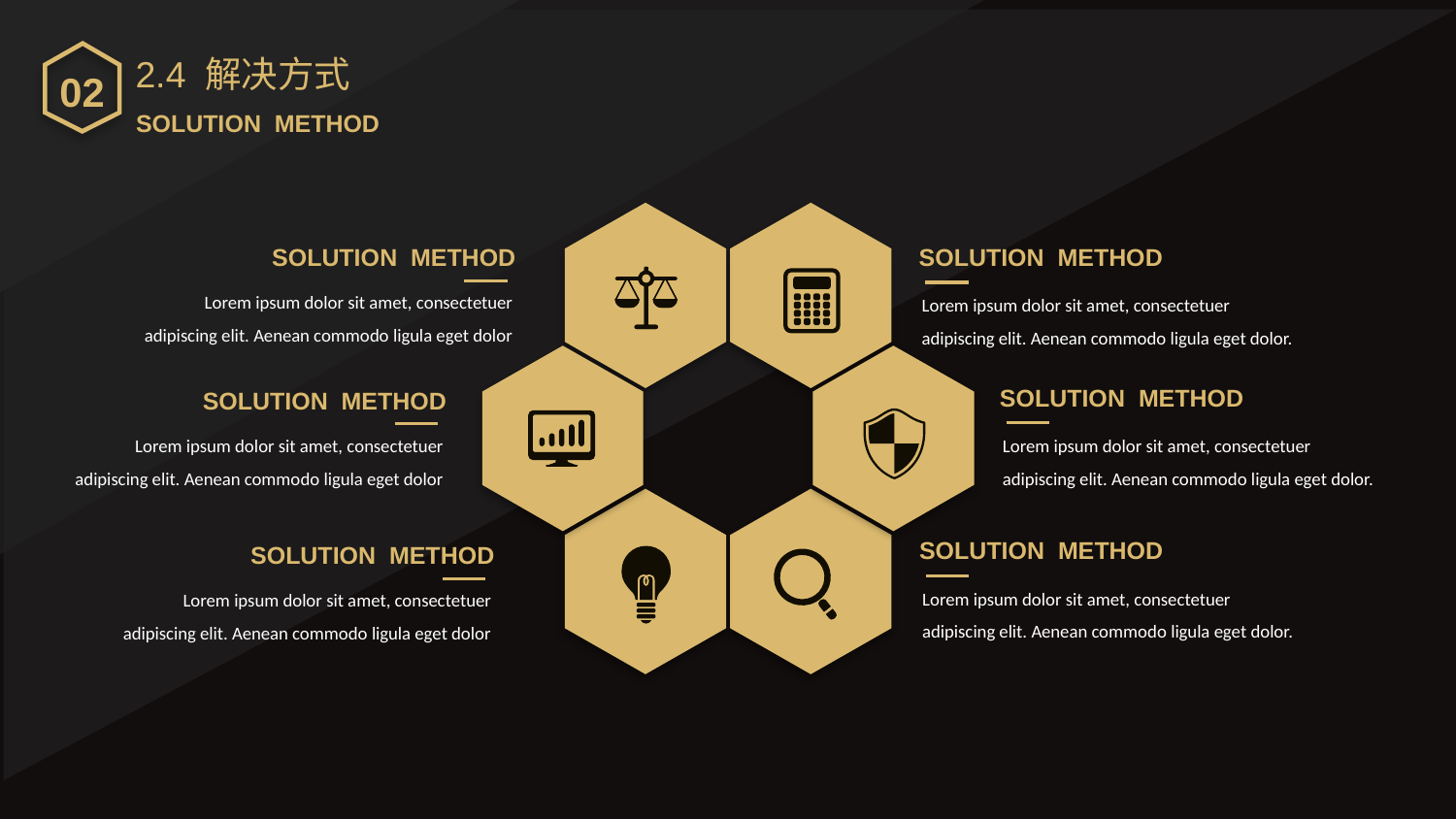

02
2.4 解决方式
SOLUTION  METHOD

SOLUTION  METHOD
SOLUTION  METHOD

Lorem ipsum dolor sit amet, consectetuer adipiscing elit. Aenean commodo ligula eget dolor
Lorem ipsum dolor sit amet, consectetuer adipiscing elit. Aenean commodo ligula eget dolor.

SOLUTION  METHOD
SOLUTION  METHOD

Lorem ipsum dolor sit amet, consectetuer adipiscing elit. Aenean commodo ligula eget dolor
Lorem ipsum dolor sit amet, consectetuer adipiscing elit. Aenean commodo ligula eget dolor.

SOLUTION  METHOD
SOLUTION  METHOD

Lorem ipsum dolor sit amet, consectetuer adipiscing elit. Aenean commodo ligula eget dolor.
Lorem ipsum dolor sit amet, consectetuer adipiscing elit. Aenean commodo ligula eget dolor